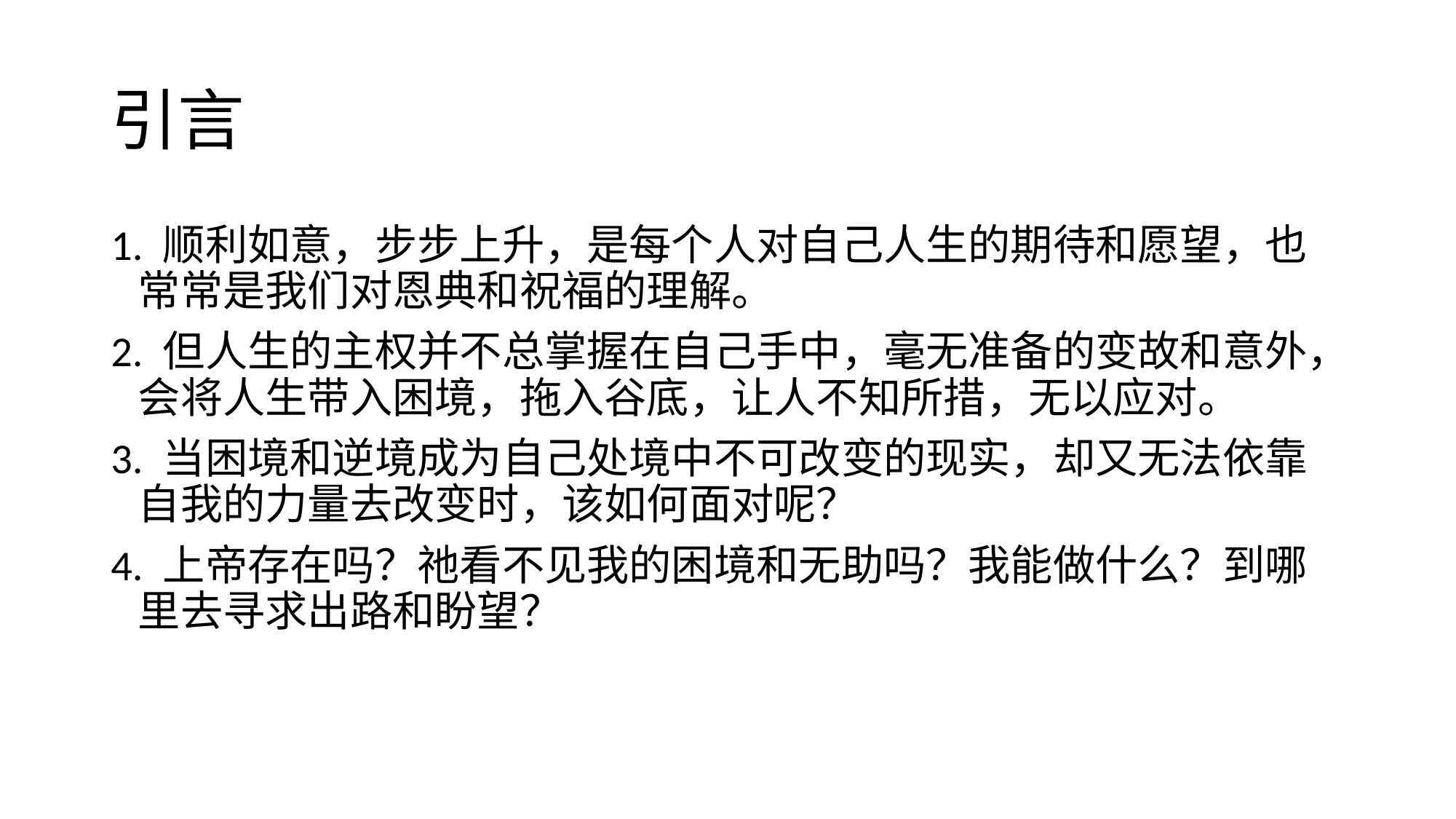

# 引言
1. 顺利如意，步步上升，是每个人对自己人生的期待和愿望，也常常是我们对恩典和祝福的理解。
2. 但人生的主权并不总掌握在自己手中，毫无准备的变故和意外，会将人生带入困境，拖入谷底，让人不知所措，无以应对。
3. 当困境和逆境成为自己处境中不可改变的现实，却又无法依靠自我的力量去改变时，该如何面对呢？
4. 上帝存在吗？祂看不见我的困境和无助吗？我能做什么？到哪里去寻求出路和盼望？